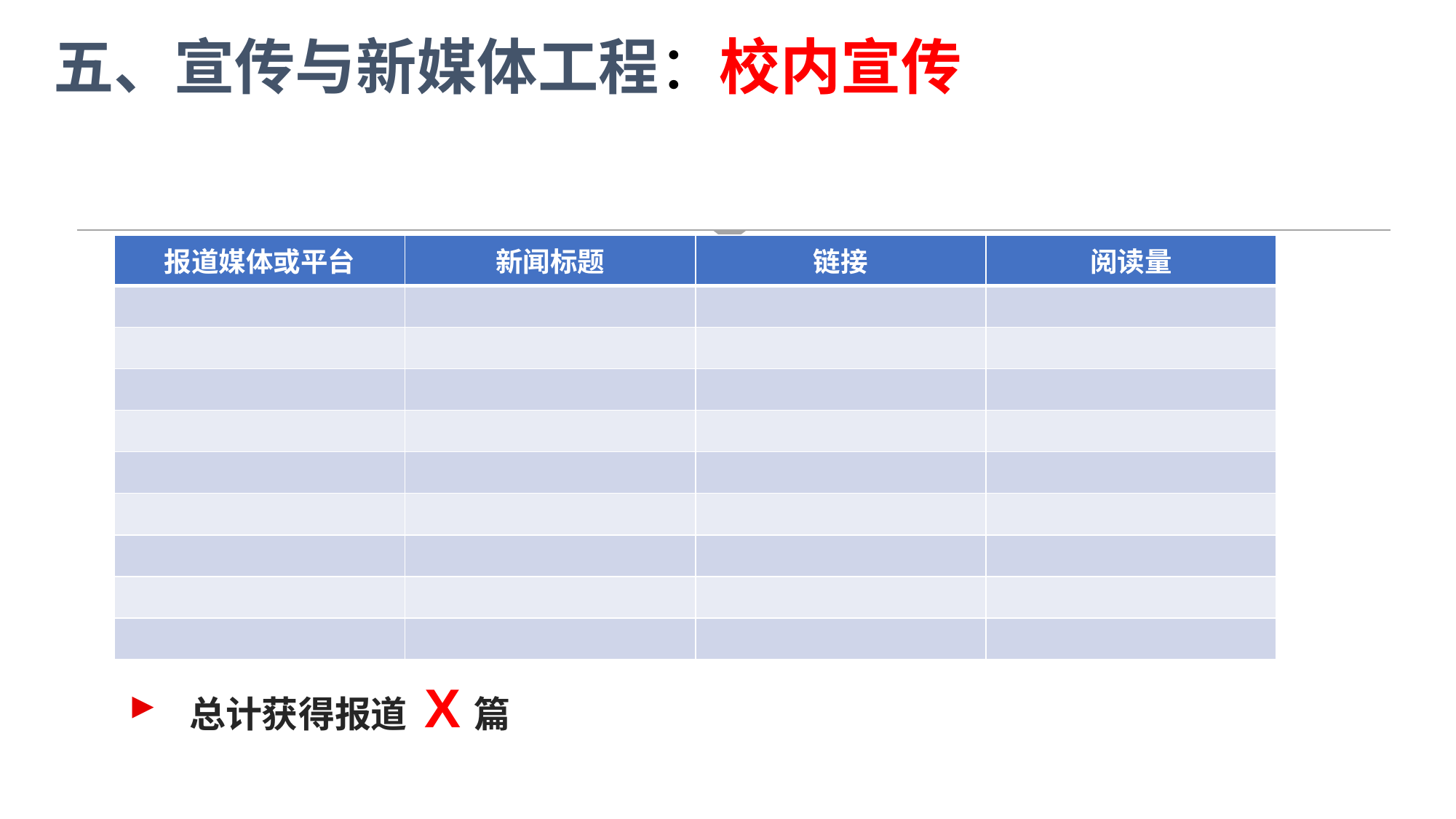

五、宣传与新媒体工程：校内宣传

| 报道媒体或平台 | 新闻标题 | 链接 | 阅读量 |
| --- | --- | --- | --- |
|  |  |  |  |
|  |  |  |  |
|  |  |  |  |
|  |  |  |  |
|  |  |  |  |
|  |  |  |  |
|  |  |  |  |
|  |  |  |  |
|  |  |  |  |
总计获得报道 X篇